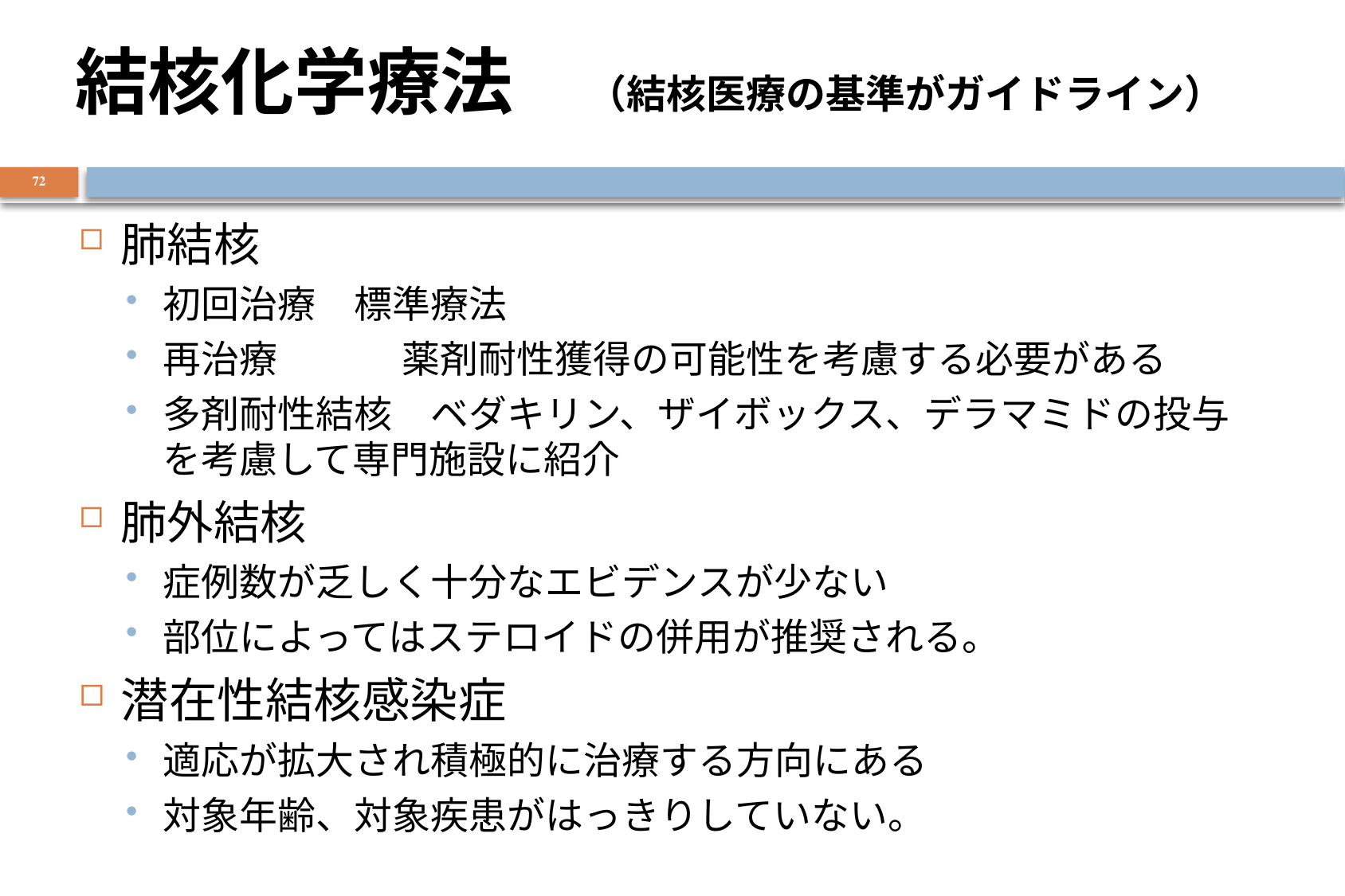

# 結核化学療法　（結核医療の基準がガイドライン）
72
肺結核
初回治療　標準療法
再治療　	薬剤耐性獲得の可能性を考慮する必要がある
多剤耐性結核　ベダキリン、ザイボックス、デラマミドの投与を考慮して専門施設に紹介
肺外結核
症例数が乏しく十分なエビデンスが少ない
部位によってはステロイドの併用が推奨される。
潜在性結核感染症
適応が拡大され積極的に治療する方向にある
対象年齢、対象疾患がはっきりしていない。